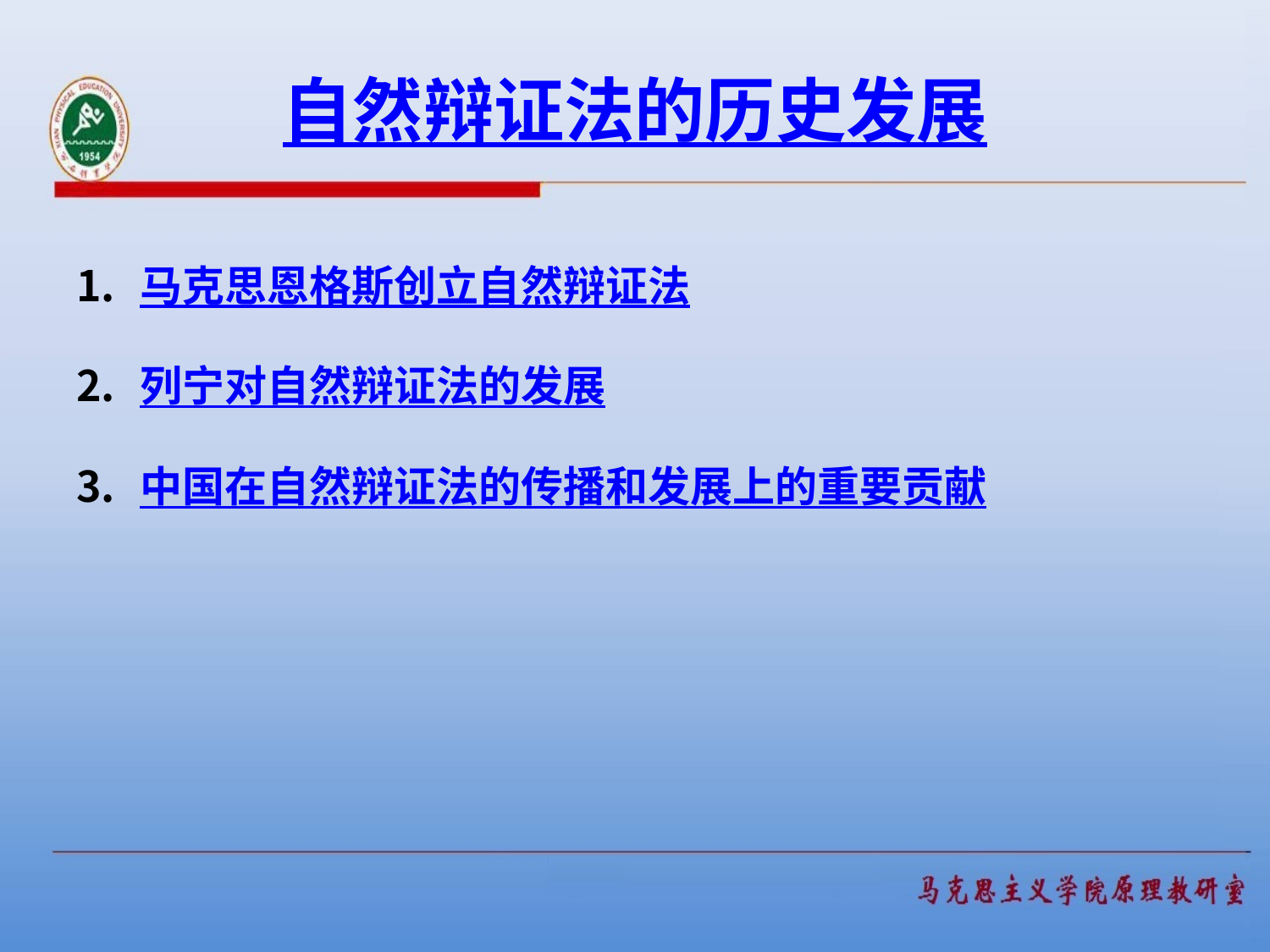

# 自然辩证法的历史发展
马克思恩格斯创立自然辩证法
列宁对自然辩证法的发展
中国在自然辩证法的传播和发展上的重要贡献